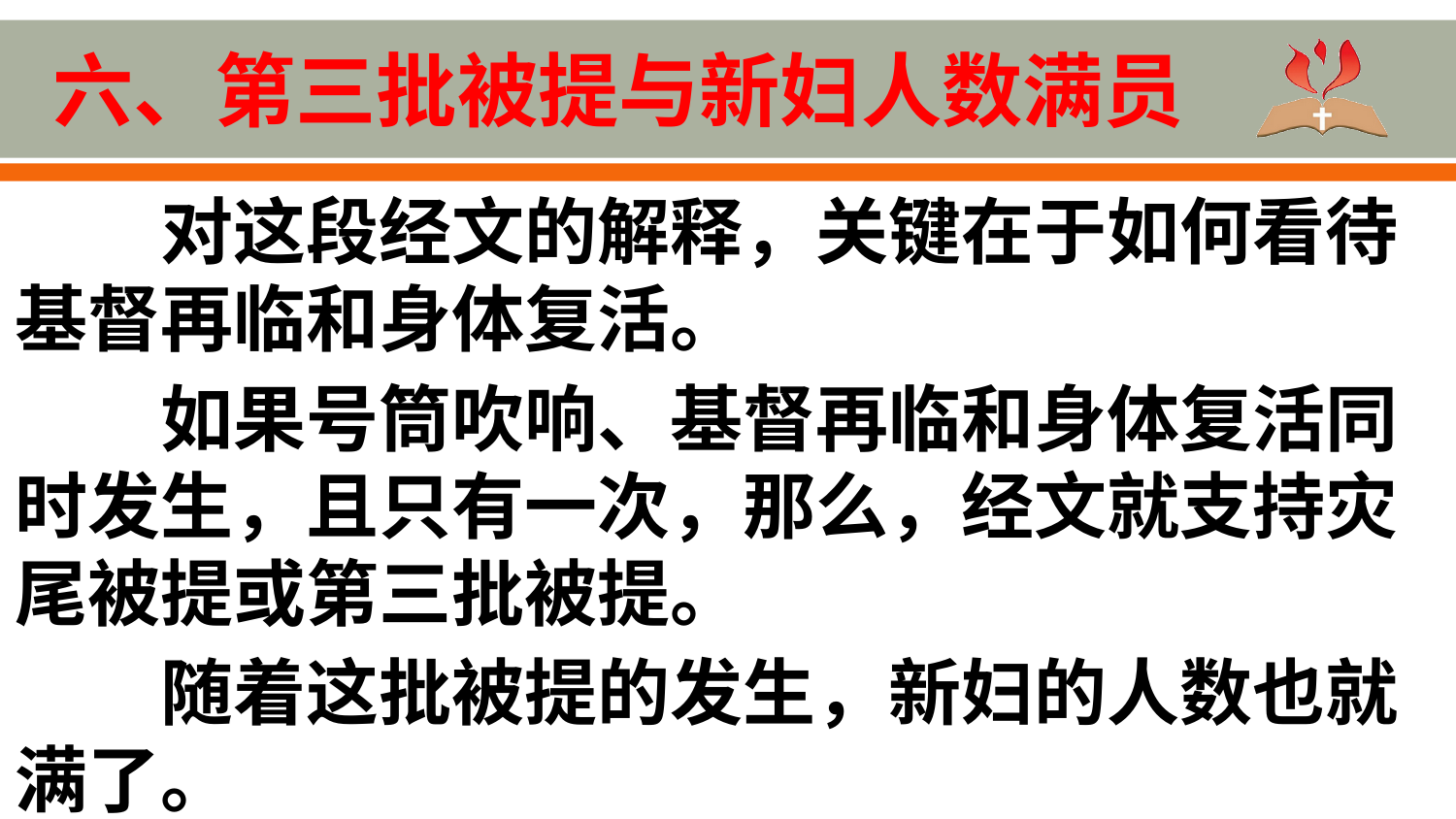

# 六、第三批被提与新妇人数满员
对这段经文的解释，关键在于如何看待基督再临和身体复活。
如果号筒吹响、基督再临和身体复活同时发生，且只有一次，那么，经文就支持灾尾被提或第三批被提。
随着这批被提的发生，新妇的人数也就满了。